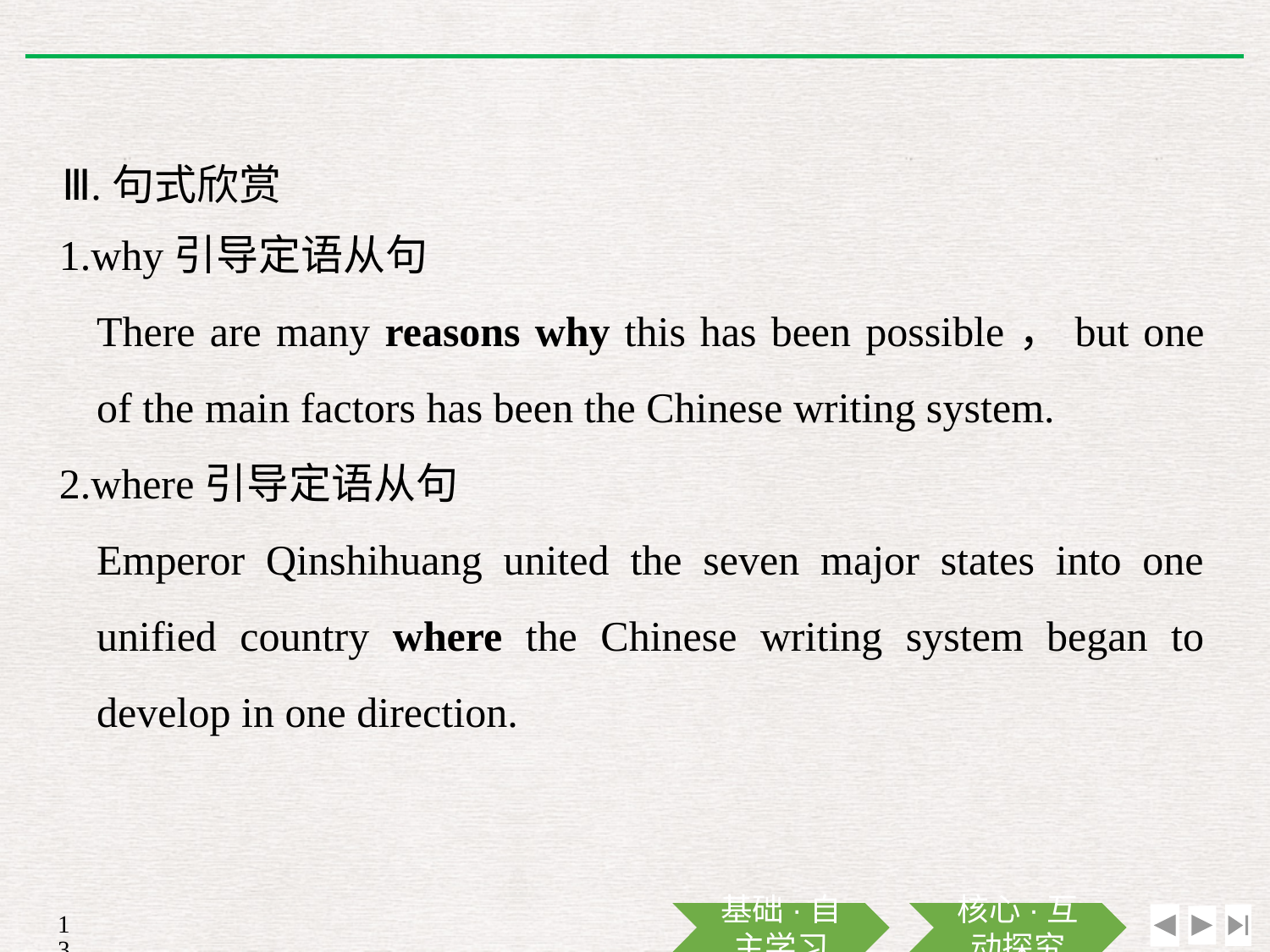

Ⅲ.句式欣赏
1.why引导定语从句
	There are many reasons why this has been possible，but one of the main factors has been the Chinese writing system.
2.where引导定语从句
	Emperor Qinshihuang united the seven major states into one unified country where the Chinese writing system began to develop in one direction.